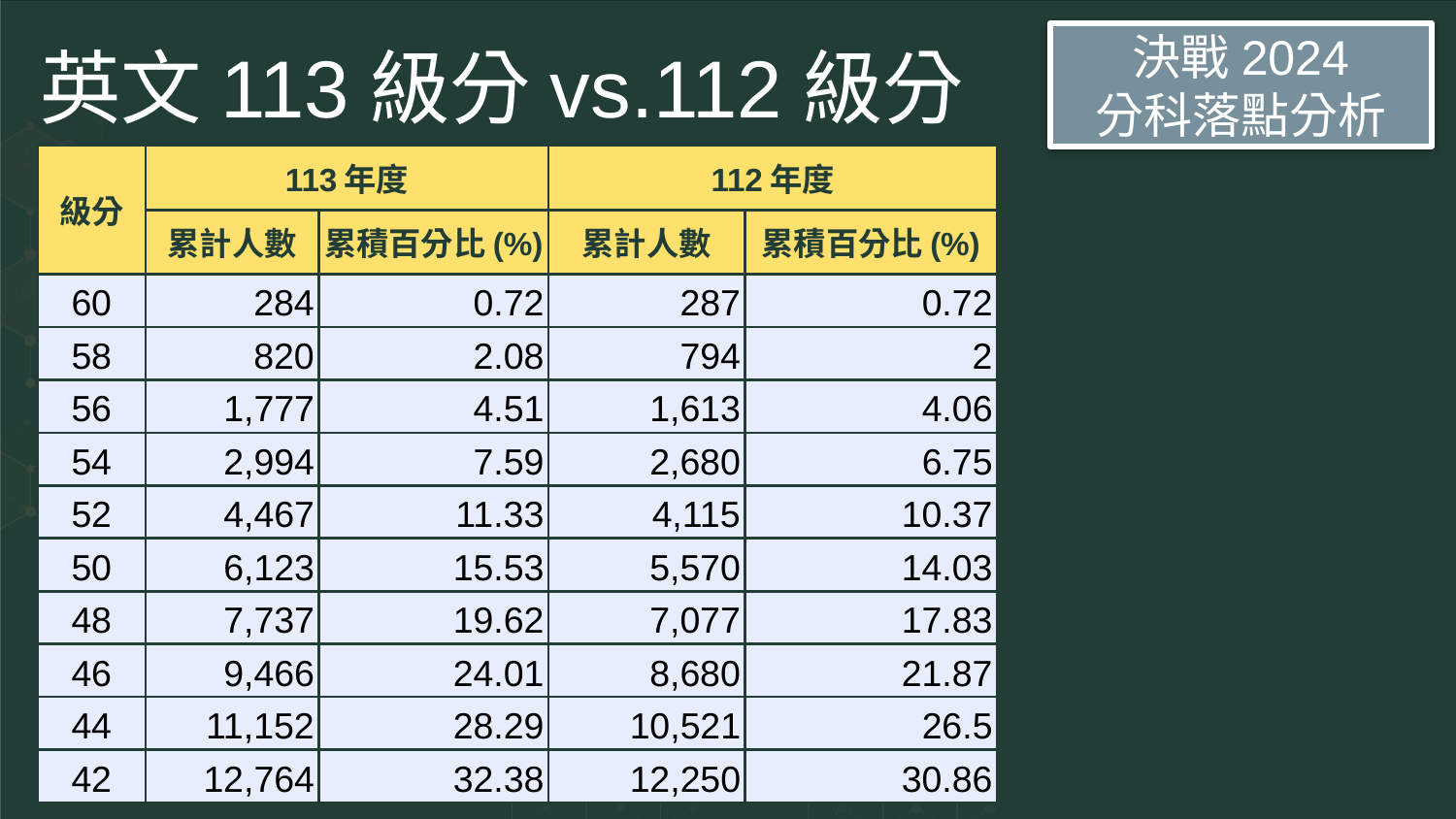

# 英文113級分vs.112級分
決戰2024
分科落點分析
| 級分 | 113年度 |  | 112年度 |  |
| --- | --- | --- | --- | --- |
|  | 累計人數 | 累積百分比(%) | 累計人數 | 累積百分比(%) |
| 60 | 284 | 0.72 | 287 | 0.72 |
| 58 | 820 | 2.08 | 794 | 2 |
| 56 | 1,777 | 4.51 | 1,613 | 4.06 |
| 54 | 2,994 | 7.59 | 2,680 | 6.75 |
| 52 | 4,467 | 11.33 | 4,115 | 10.37 |
| 50 | 6,123 | 15.53 | 5,570 | 14.03 |
| 48 | 7,737 | 19.62 | 7,077 | 17.83 |
| 46 | 9,466 | 24.01 | 8,680 | 21.87 |
| 44 | 11,152 | 28.29 | 10,521 | 26.5 |
| 42 | 12,764 | 32.38 | 12,250 | 30.86 |